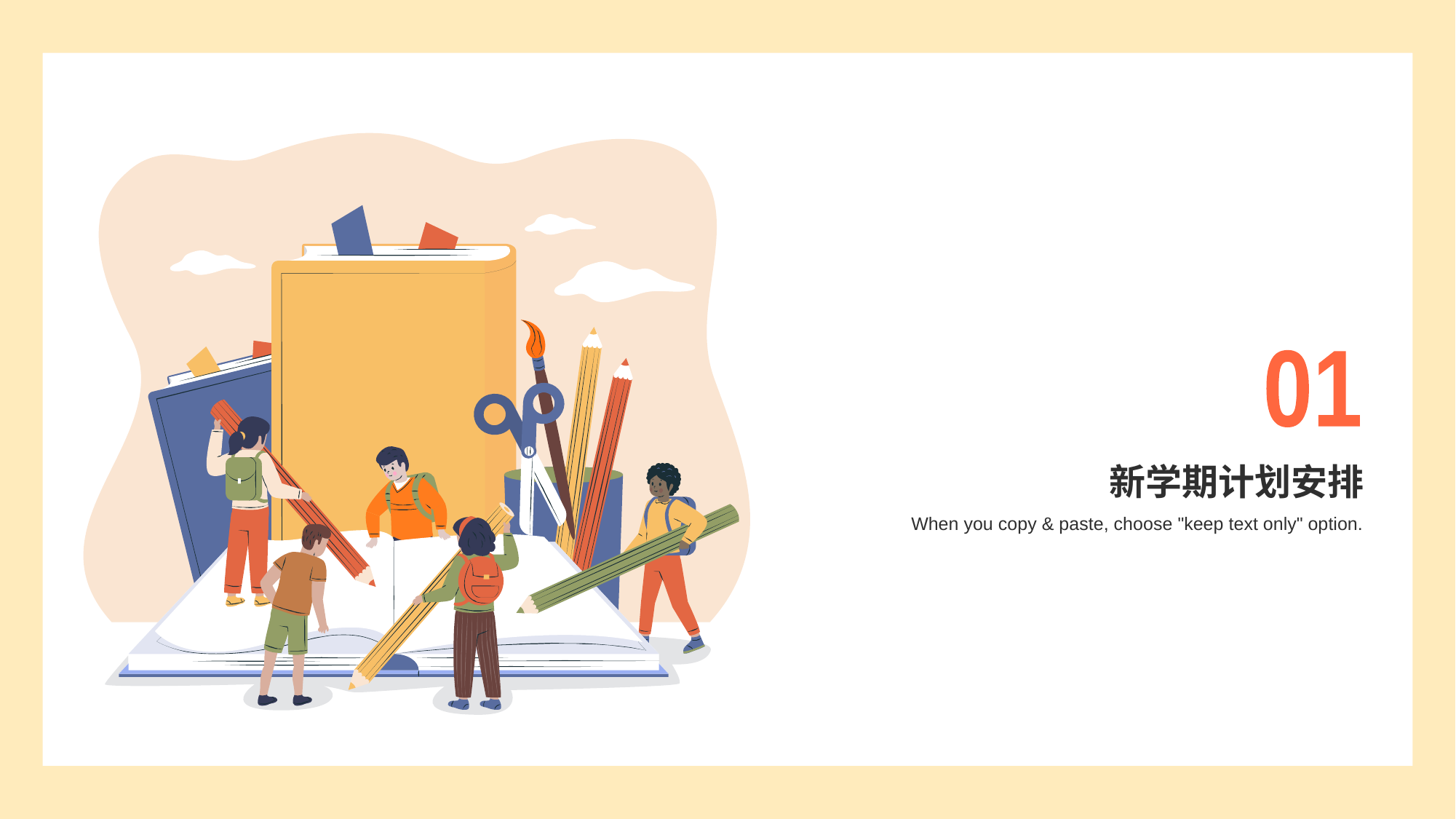

01
# 新学期计划安排
When you copy & paste, choose "keep text only" option.